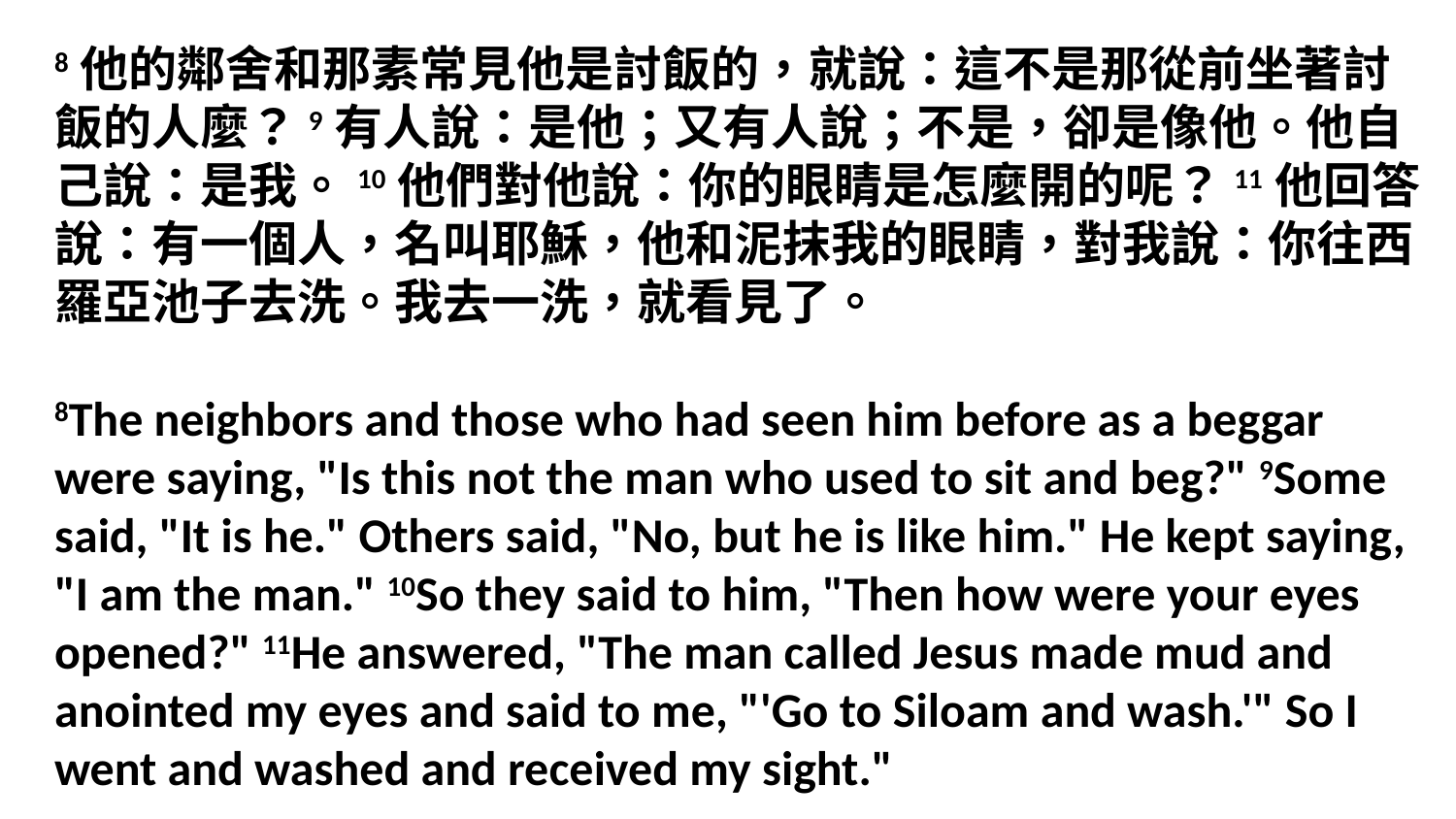

8他的鄰舍和那素常見他是討飯的，就說：這不是那從前坐著討飯的人麼？9有人說：是他；又有人說；不是，卻是像他。他自己說：是我。10他們對他說：你的眼睛是怎麼開的呢？11他回答說：有一個人，名叫耶穌，他和泥抹我的眼睛，對我說：你往西羅亞池子去洗。我去一洗，就看見了。

8The neighbors and those who had seen him before as a beggar were saying, "Is this not the man who used to sit and beg?" 9Some said, "It is he." Others said, "No, but he is like him." He kept saying, "I am the man." 10So they said to him, "Then how were your eyes opened?" 11He answered, "The man called Jesus made mud and anointed my eyes and said to me, "'Go to Siloam and wash.'" So I went and washed and received my sight."